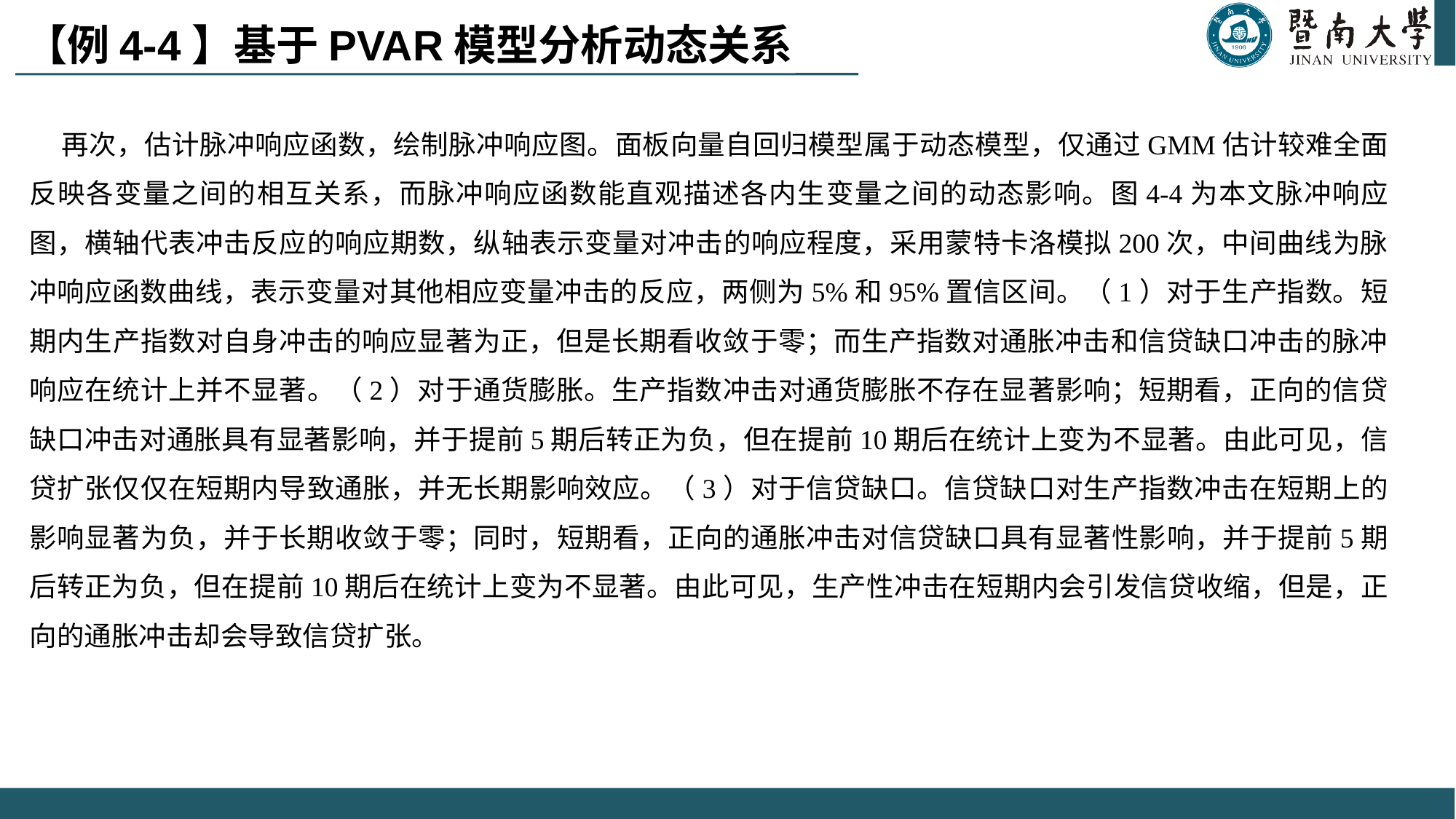

【例4-4】基于PVAR模型分析动态关系

再次，估计脉冲响应函数，绘制脉冲响应图。面板向量自回归模型属于动态模型，仅通过GMM估计较难全面反映各变量之间的相互关系，而脉冲响应函数能直观描述各内生变量之间的动态影响。图4-4为本文脉冲响应图，横轴代表冲击反应的响应期数，纵轴表示变量对冲击的响应程度，采用蒙特卡洛模拟200次，中间曲线为脉冲响应函数曲线，表示变量对其他相应变量冲击的反应，两侧为5%和95%置信区间。（1）对于生产指数。短期内生产指数对自身冲击的响应显著为正，但是长期看收敛于零；而生产指数对通胀冲击和信贷缺口冲击的脉冲响应在统计上并不显著。（2）对于通货膨胀。生产指数冲击对通货膨胀不存在显著影响；短期看，正向的信贷缺口冲击对通胀具有显著影响，并于提前5期后转正为负，但在提前10期后在统计上变为不显著。由此可见，信贷扩张仅仅在短期内导致通胀，并无长期影响效应。（3）对于信贷缺口。信贷缺口对生产指数冲击在短期上的影响显著为负，并于长期收敛于零；同时，短期看，正向的通胀冲击对信贷缺口具有显著性影响，并于提前5期后转正为负，但在提前10期后在统计上变为不显著。由此可见，生产性冲击在短期内会引发信贷收缩，但是，正向的通胀冲击却会导致信贷扩张。